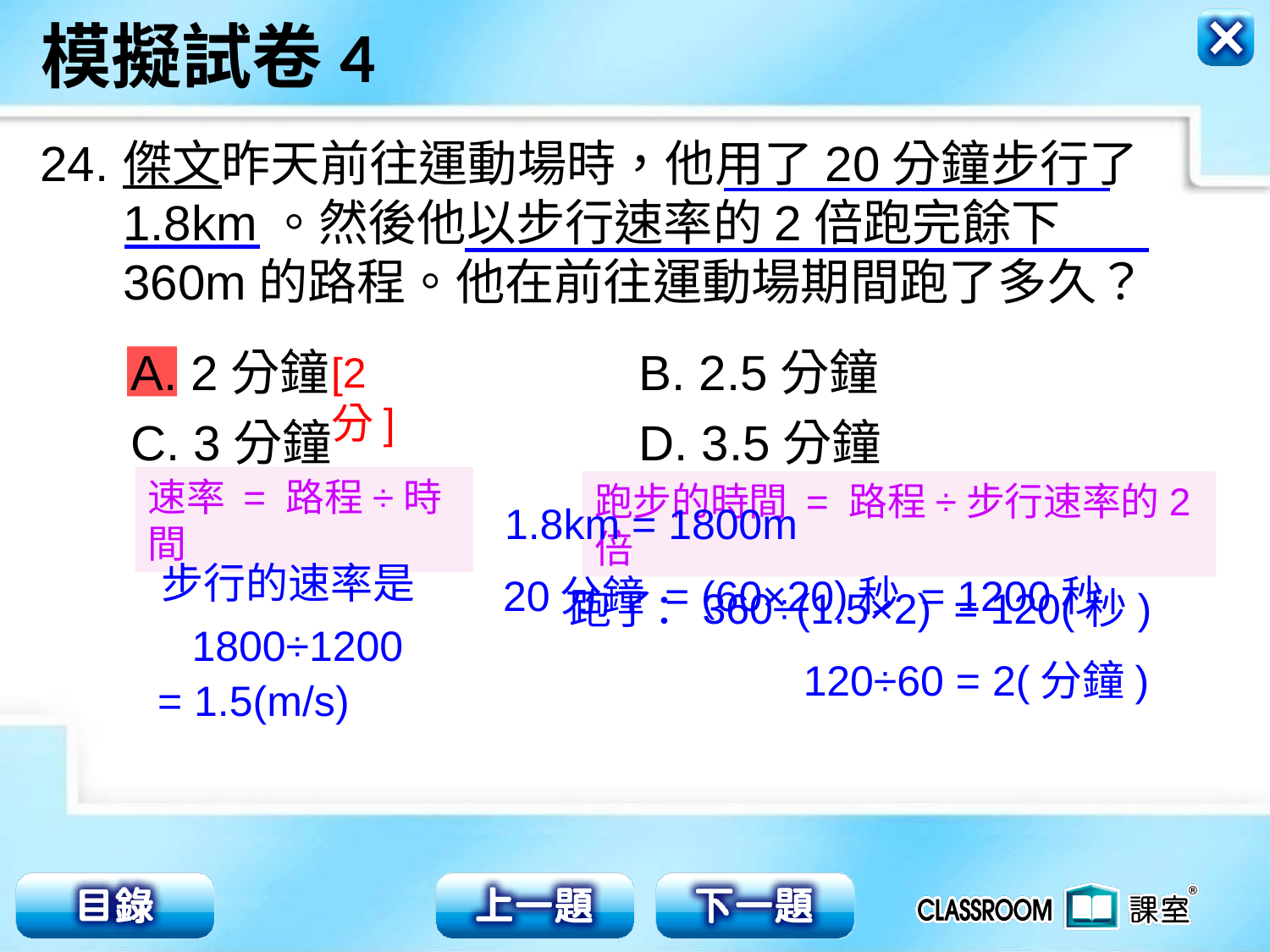

24.
傑文昨天前往運動場時，他用了20分鐘步行了1.8km。然後他以步行速率的2倍跑完餘下360m的路程。他在前往運動場期間跑了多久？
A. 2分鐘			B. 2.5分鐘
C. 3分鐘			D. 3.5分鐘
[2分]

速率 = 路程÷時間
1.8km = 1800m
跑步的時間 = 路程÷步行速率的2倍
步行的速率是
20分鐘 = (60×20)秒 = 1200秒
跑了：
360÷(1.5×2)
= 120(秒)
1800÷1200
120÷60 = 2(分鐘)
= 1.5(m/s)